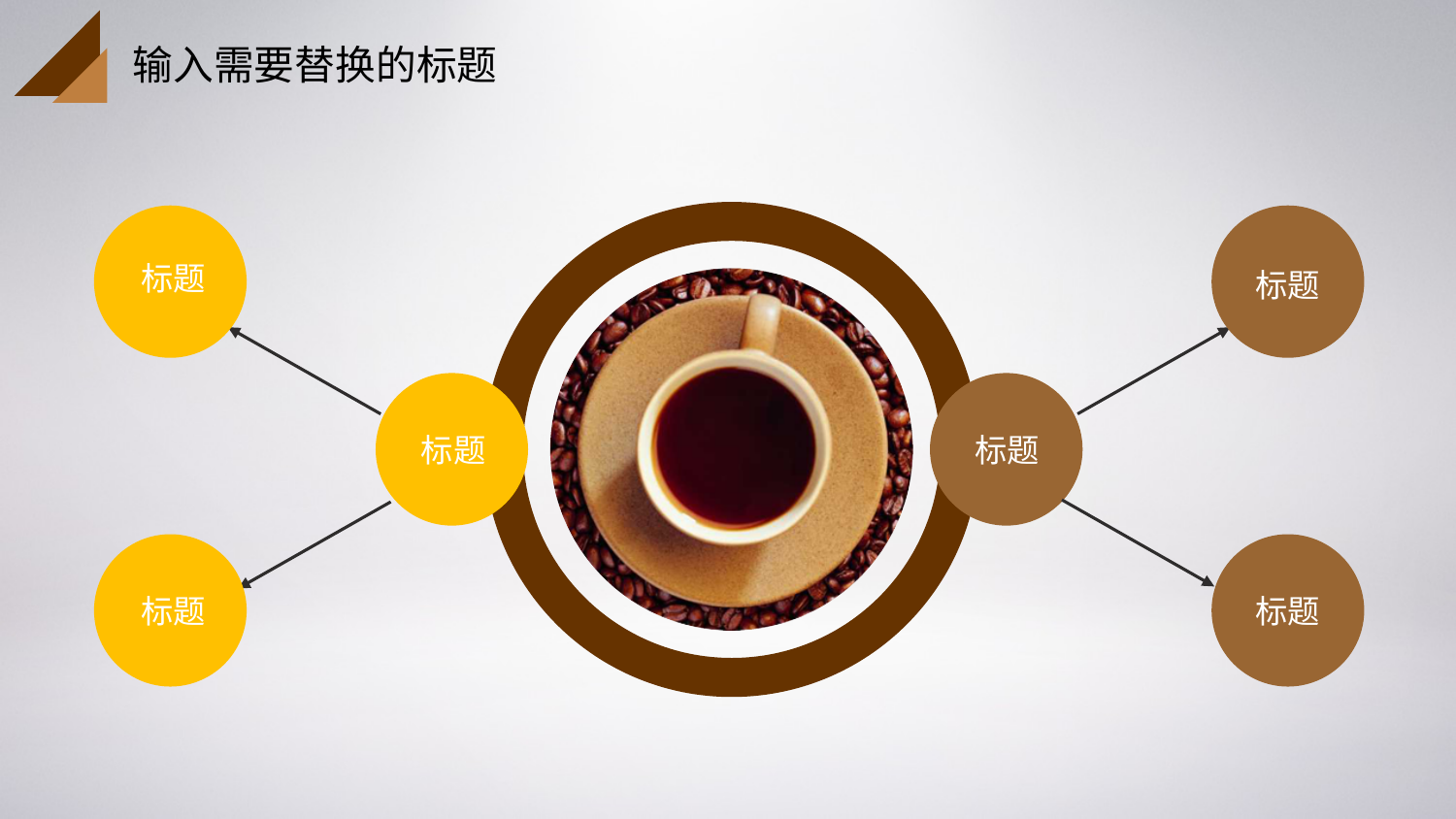

输入需要替换的标题

标题
标题

标题
标题

标题
标题